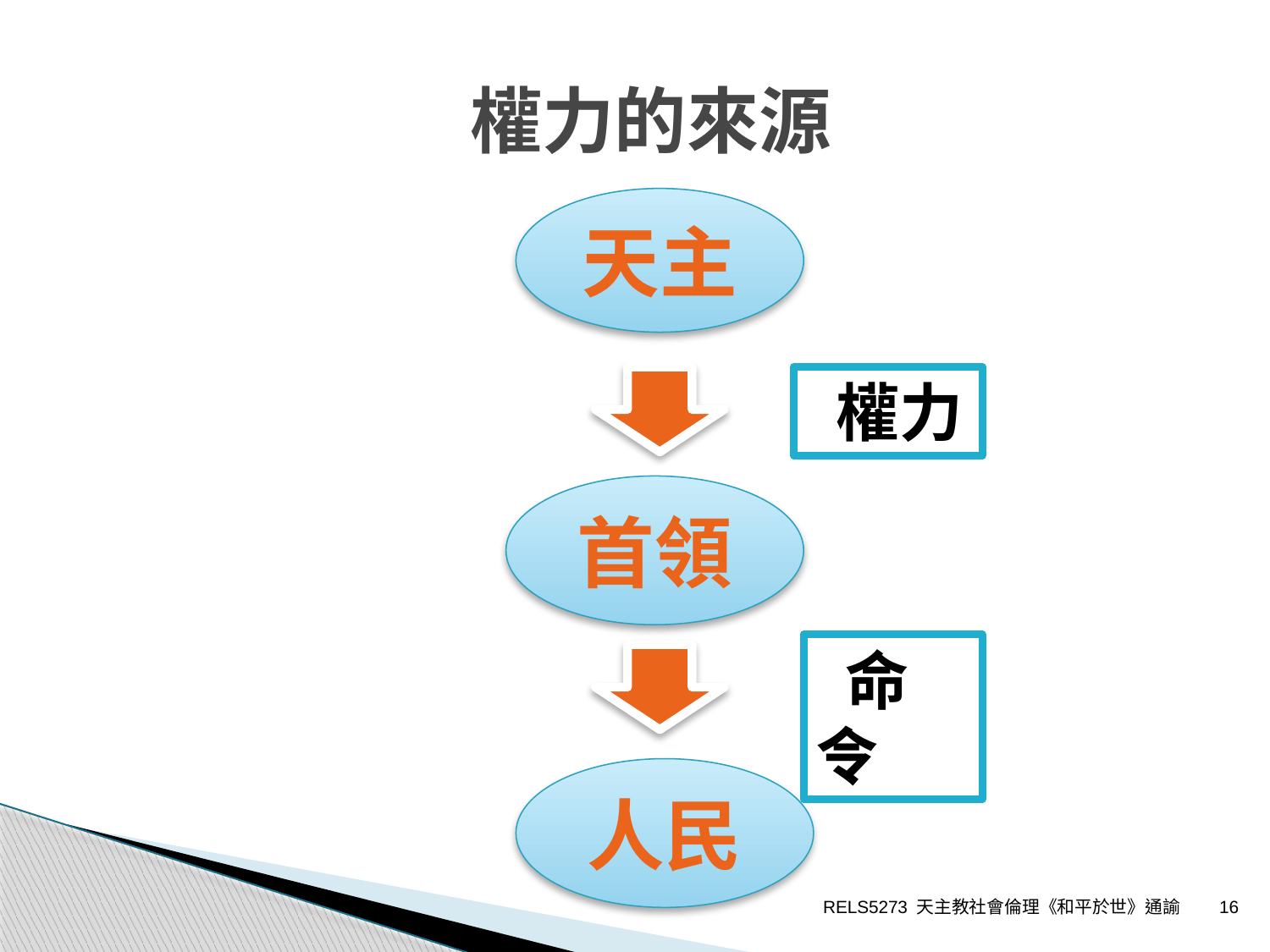

# 權力的來源
天主

 權力
首領

 命令
人民
RELS5273 天主教社會倫理《和平於世》通諭
16